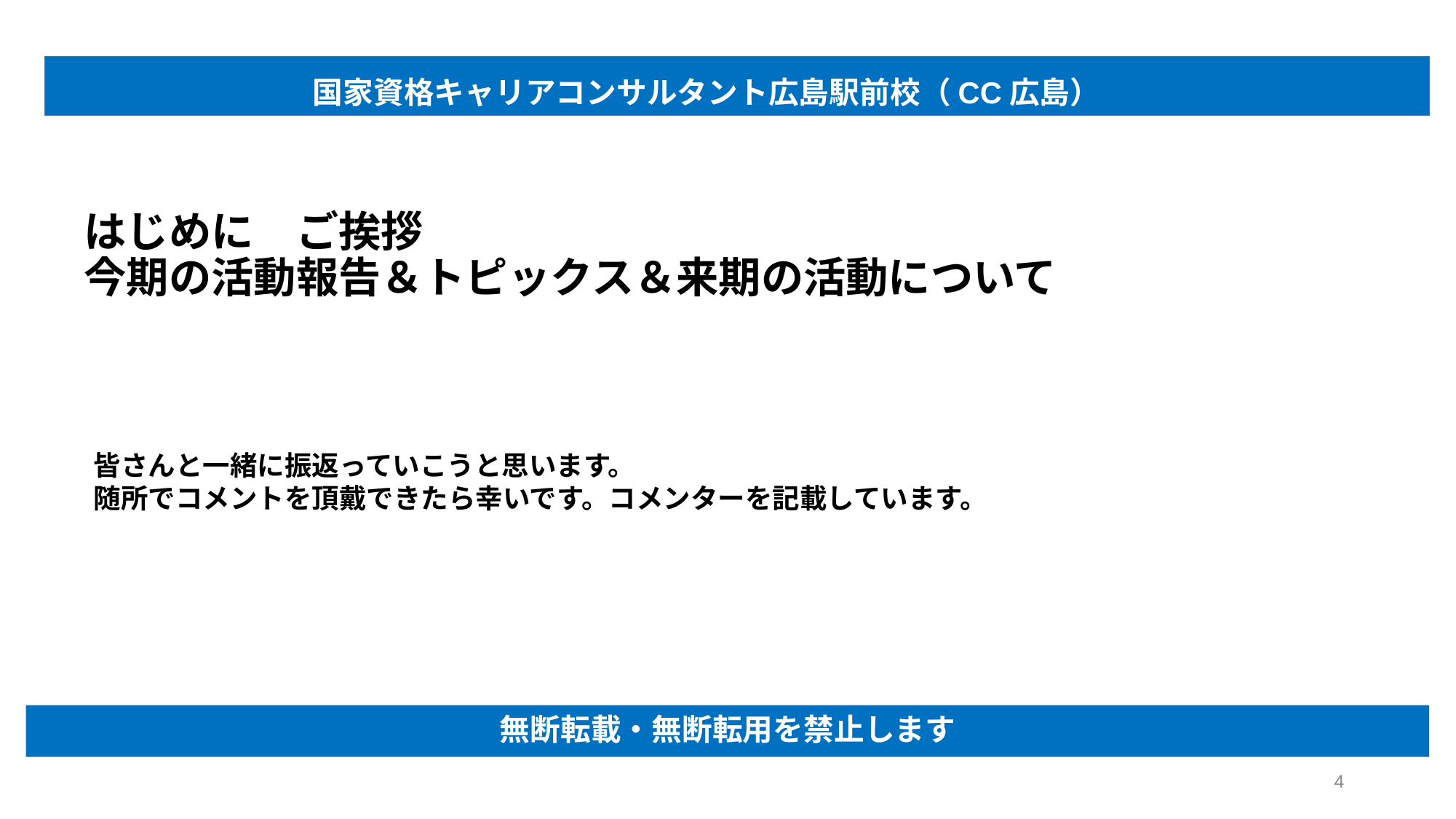

国家資格キャリアコンサルタント広島駅前校（CC広島）
# はじめに　ご挨拶 今期の活動報告＆トピックス＆来期の活動について
皆さんと一緒に振返っていこうと思います。
随所でコメントを頂戴できたら幸いです。コメンターを記載しています。
無断転載・無断転用を禁止します
4